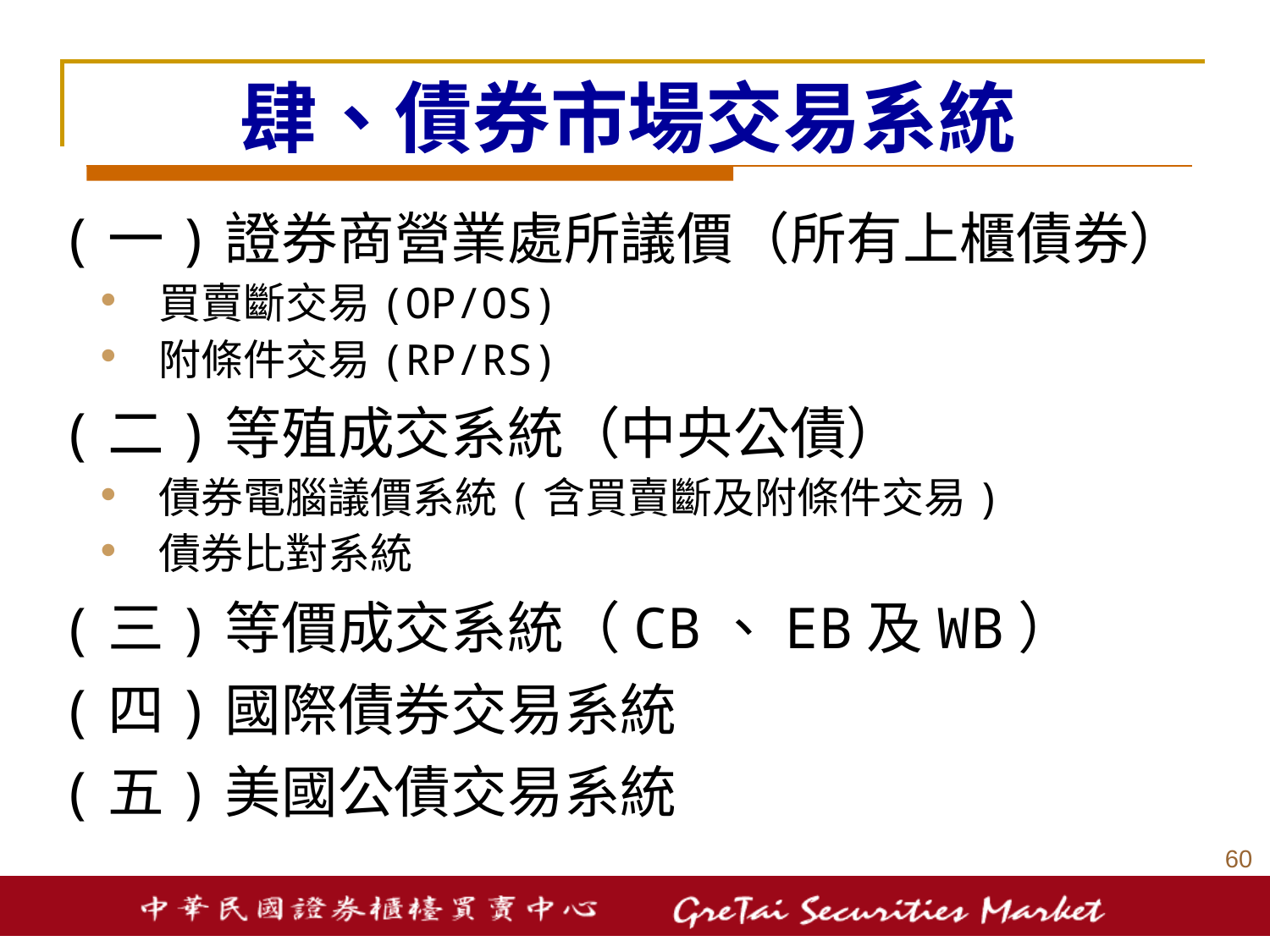

# 肆、債券市場交易系統

(一)證券商營業處所議價（所有上櫃債券）
買賣斷交易(OP/OS)
附條件交易(RP/RS)
(二)等殖成交系統（中央公債）
債券電腦議價系統(含買賣斷及附條件交易)
債券比對系統
(三)等價成交系統（CB、EB及WB）
(四)國際債券交易系統
(五)美國公債交易系統

60